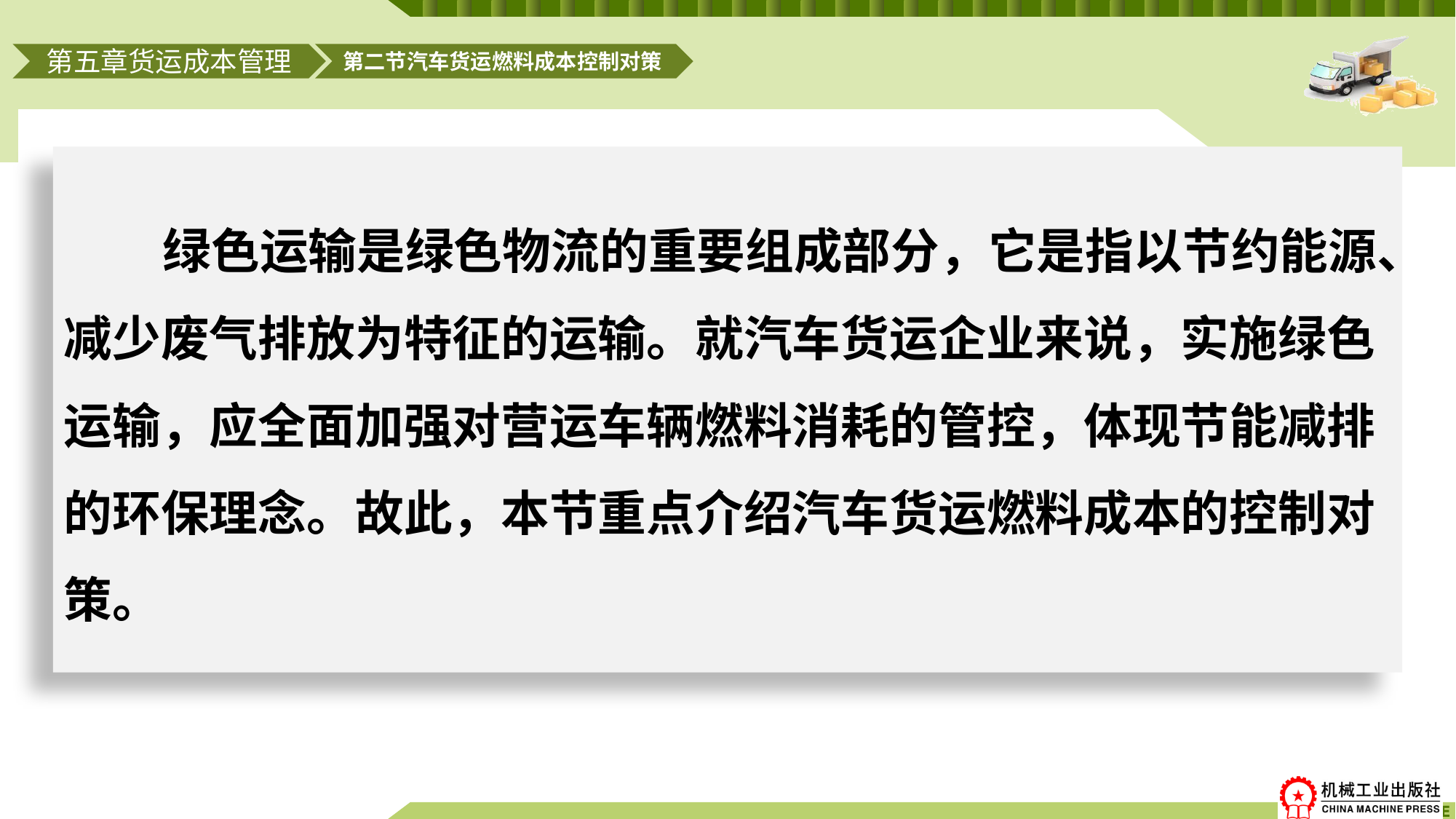

第二节汽车货运燃料成本控制对策
第五章货运成本管理
# 绿色运输是绿色物流的重要组成部分，它是指以节约能源、减少废气排放为特征的运输。就汽车货运企业来说，实施绿色运输，应全面加强对营运车辆燃料消耗的管控，体现节能减排的环保理念。故此，本节重点介绍汽车货运燃料成本的控制对策。